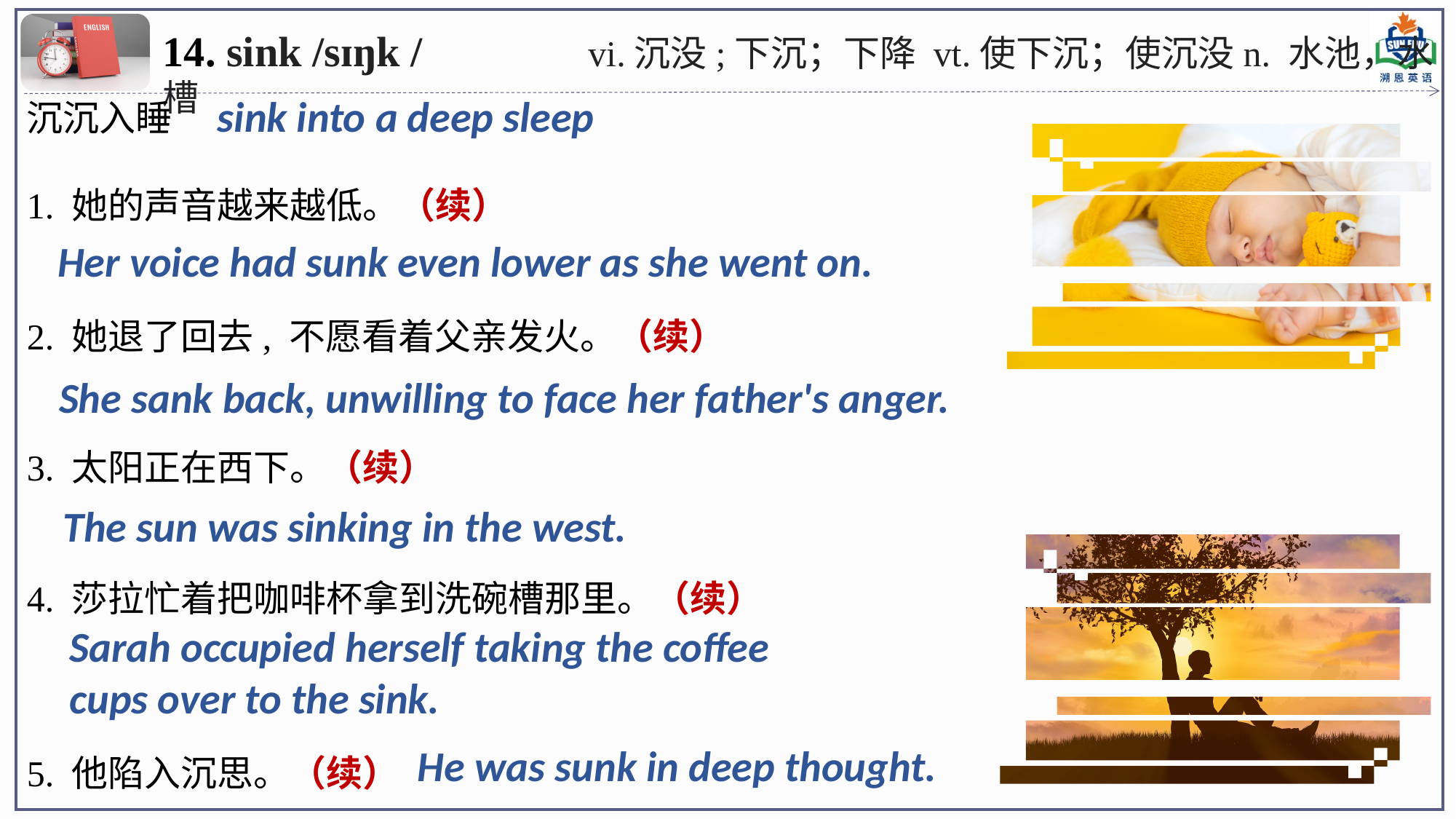

14. sink /sɪŋk /                  vi.沉没;下沉；下降 vt.使下沉；使沉没n. 水池，水槽
sink into a deep sleep
沉沉入睡
1. 她的声音越来越低。（续）

2. 她退了回去, 不愿看着父亲发火。（续）

3. 太阳正在西下。（续）

4. 莎拉忙着把咖啡杯拿到洗碗槽那里。（续）

5. 他陷入沉思。（续）

Her voice had sunk even lower as she went on.
She sank back, unwilling to face her father's anger.
The sun was sinking in the west.

Sarah occupied herself taking the coffee cups over to the sink.
He was sunk in deep thought.